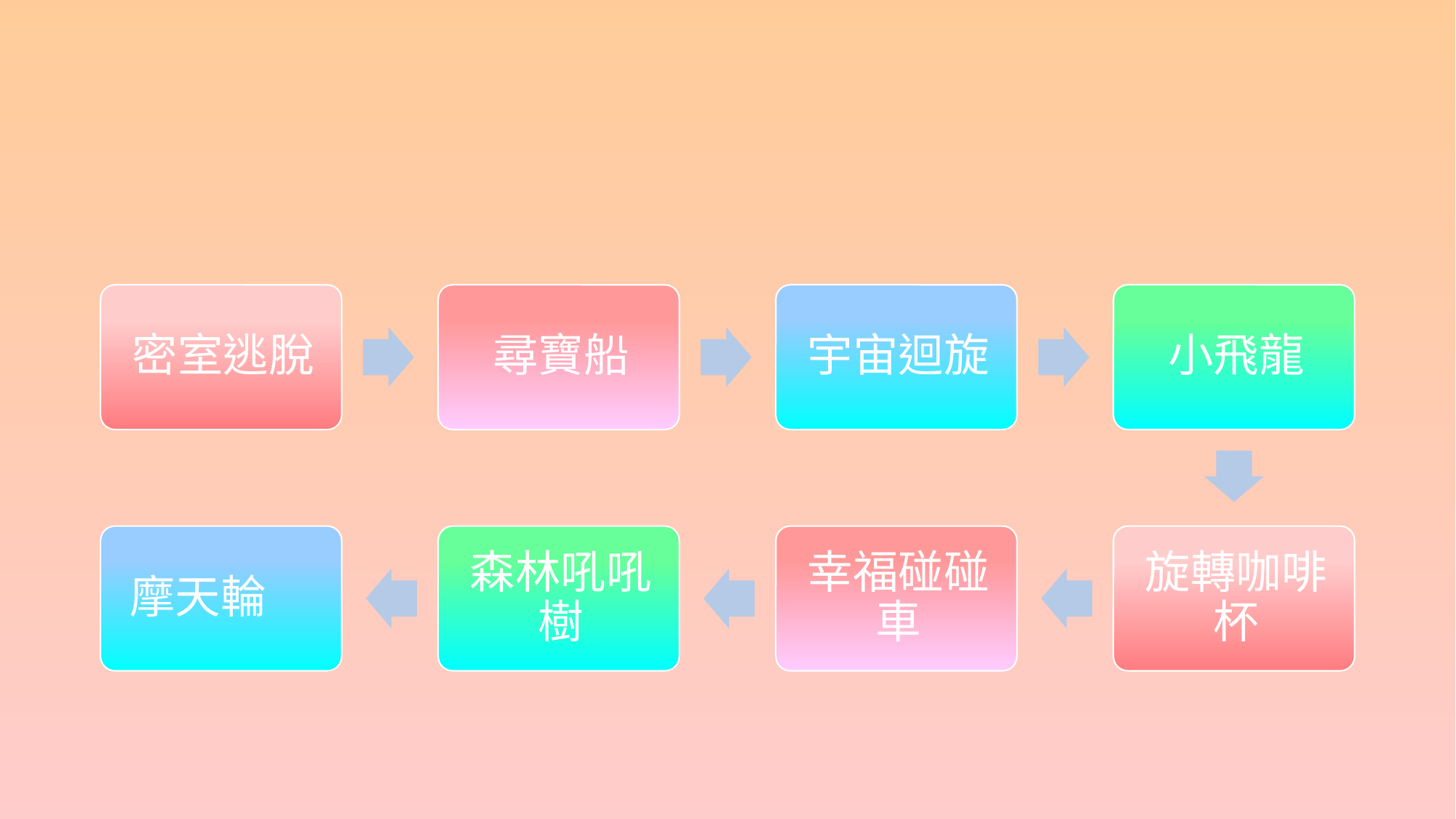

#
密室逃脫

尋寶船

宇宙迴旋

小飛龍

旋轉咖啡杯

幸福碰碰車

森林吼吼樹

摩天輪